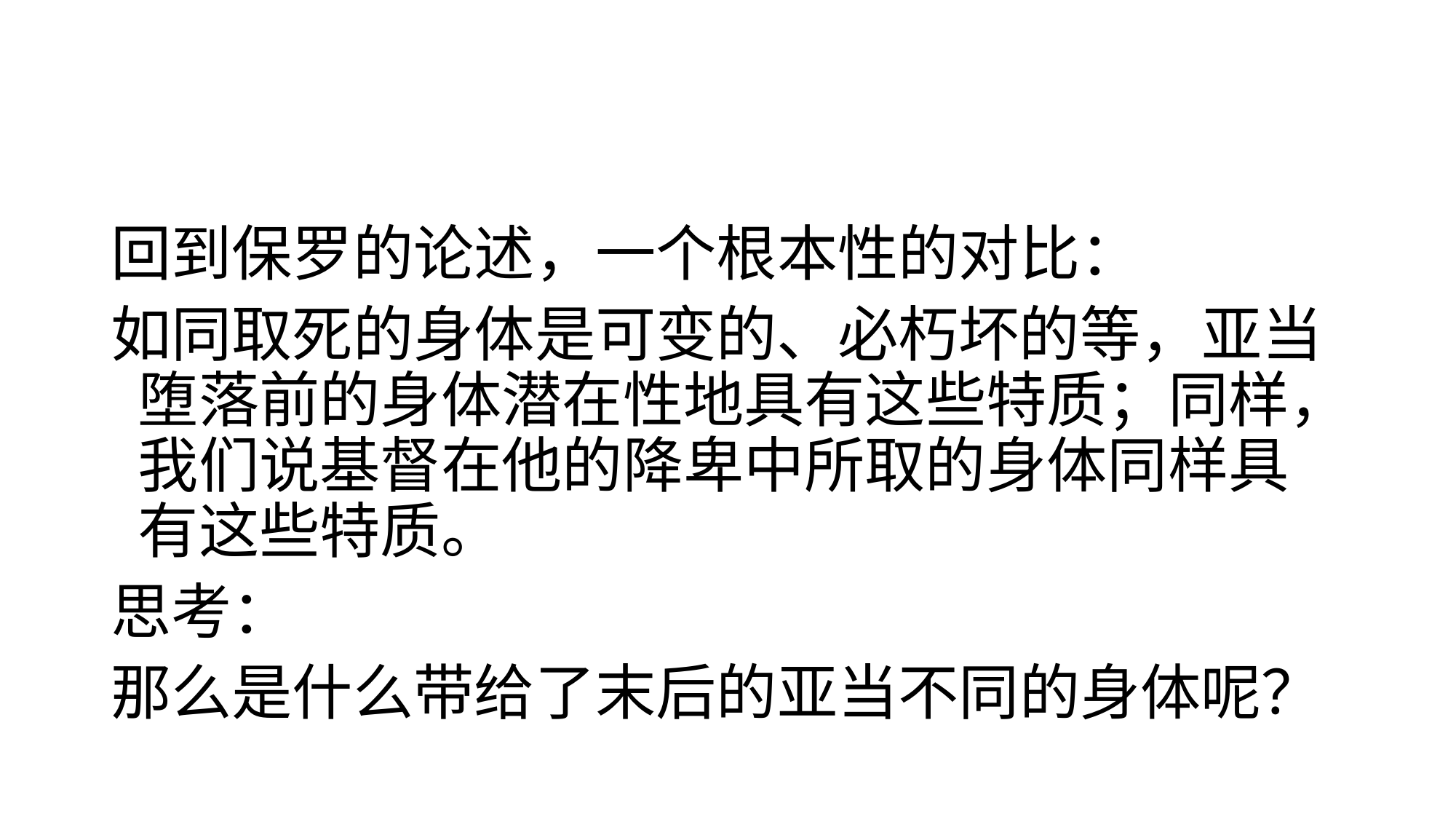

#
回到保罗的论述，一个根本性的对比：
如同取死的身体是可变的、必朽坏的等，亚当堕落前的身体潜在性地具有这些特质；同样，我们说基督在他的降卑中所取的身体同样具有这些特质。
思考：
那么是什么带给了末后的亚当不同的身体呢？